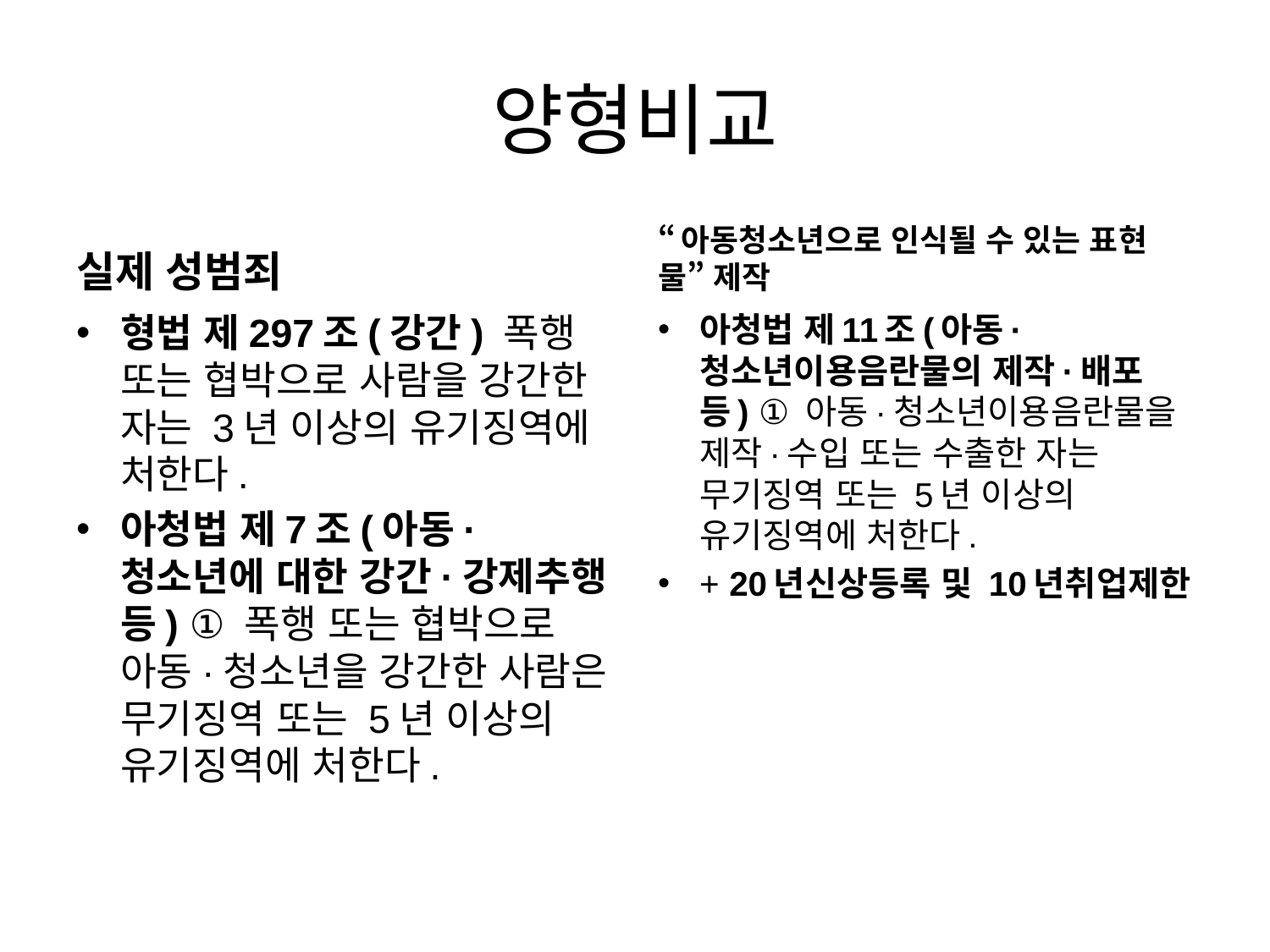

# 양형비교
실제 성범죄
“아동청소년으로 인식될 수 있는 표현물” 제작
형법 제297조(강간) 폭행 또는 협박으로 사람을 강간한 자는 3년 이상의 유기징역에 처한다.
아청법 제7조(아동·청소년에 대한 강간·강제추행 등) ① 폭행 또는 협박으로 아동·청소년을 강간한 사람은 무기징역 또는 5년 이상의 유기징역에 처한다.
아청법 제11조(아동·청소년이용음란물의 제작·배포 등) ① 아동·청소년이용음란물을 제작·수입 또는 수출한 자는 무기징역 또는 5년 이상의 유기징역에 처한다.
+ 20년신상등록 및 10년취업제한